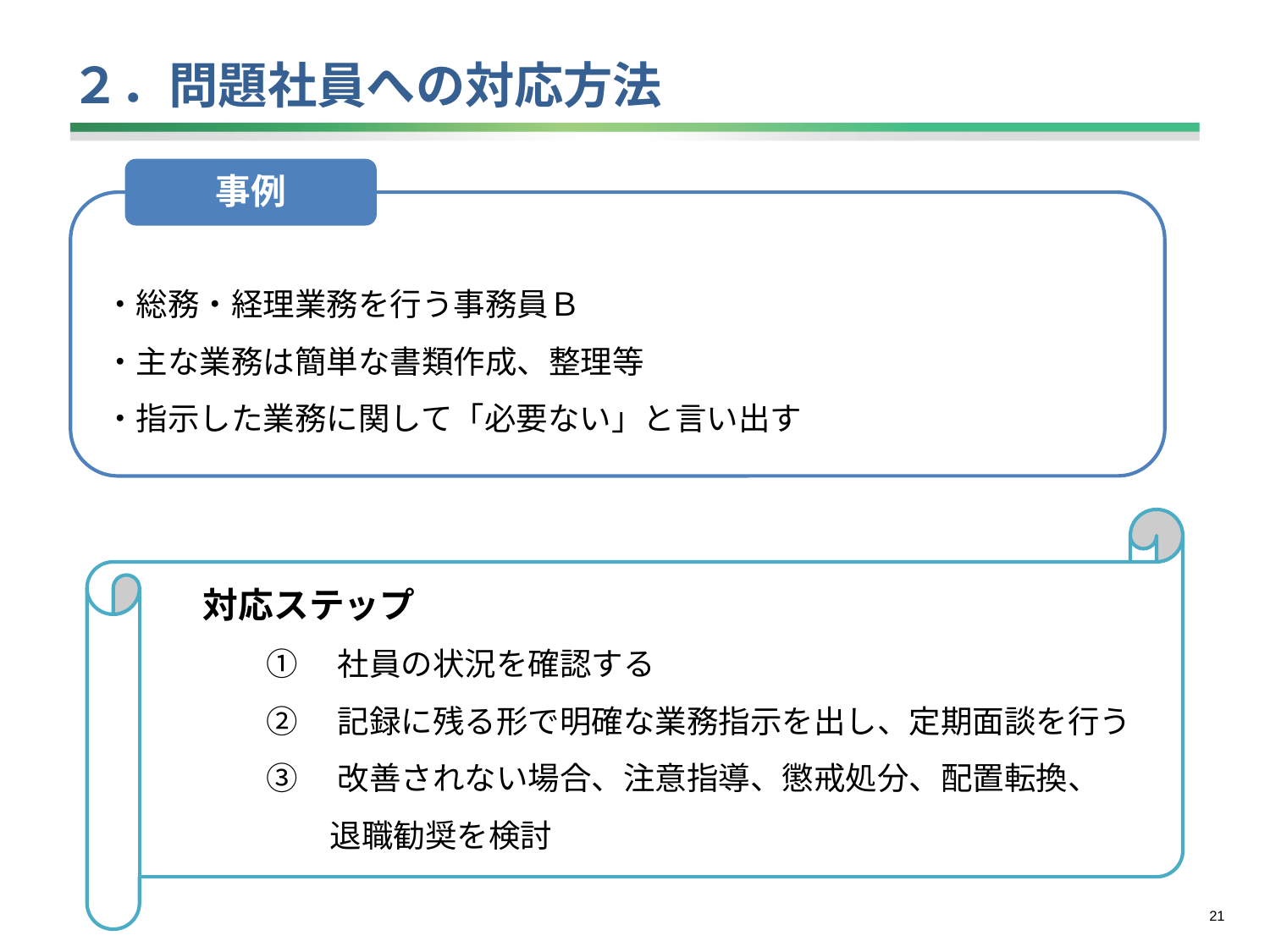

# ２．問題社員への対応方法
事例

・総務・経理業務を行う事務員Ｂ
・主な業務は簡単な書類作成、整理等
・指示した業務に関して「必要ない」と言い出す
対応ステップ
①　社員の状況を確認する
②　記録に残る形で明確な業務指示を出し、定期面談を行う
③　改善されない場合、注意指導、懲戒処分、配置転換、
　　退職勧奨を検討
21